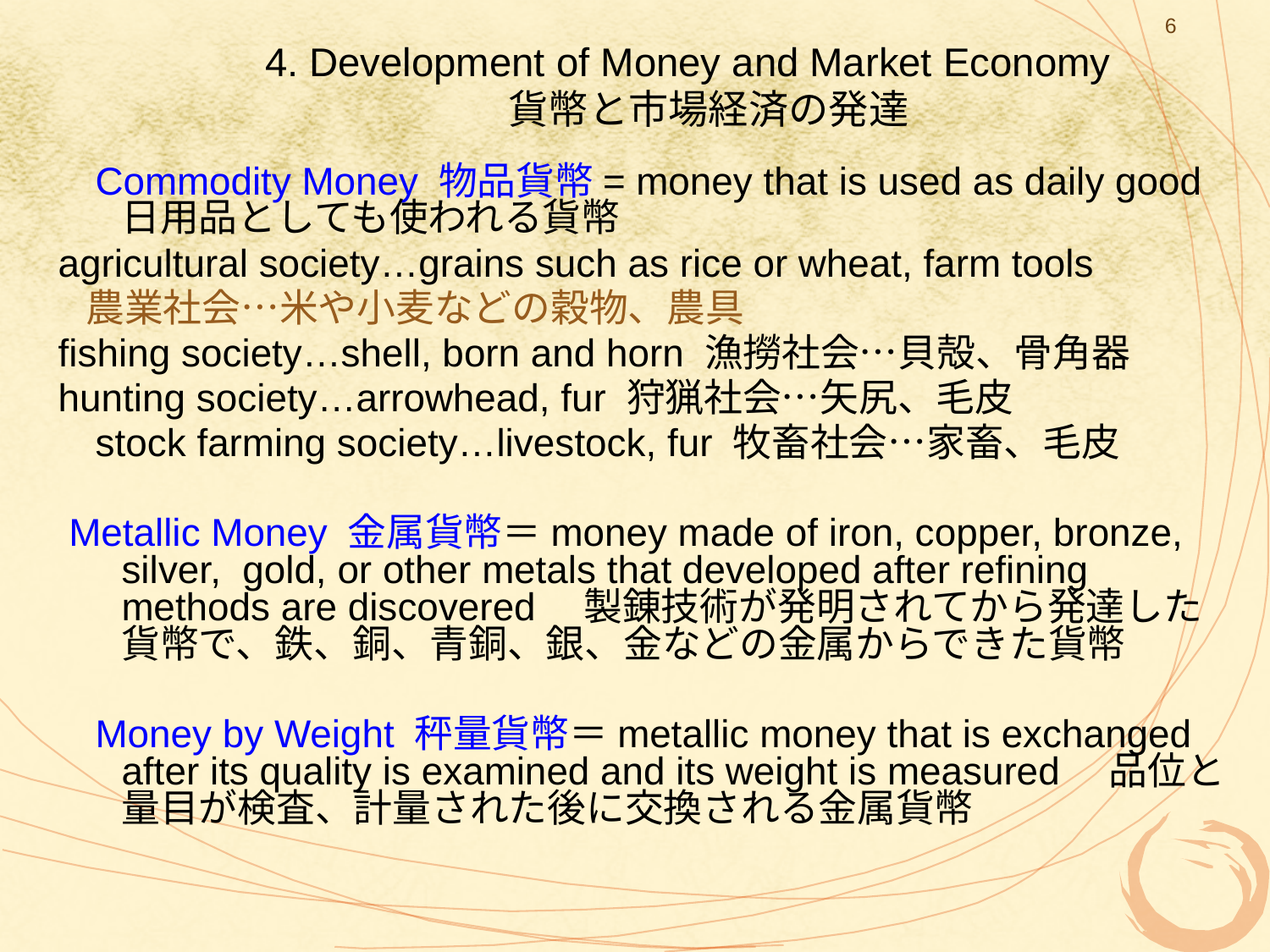

6
# 4. Development of Money and Market Economy 貨幣と市場経済の発達
　Commodity Money 物品貨幣= money that is used as daily good 日用品としても使われる貨幣
 agricultural society…grains such as rice or wheat, farm tools
　農業社会…米や小麦などの穀物、農具
 fishing society…shell, born and horn 漁撈社会…貝殻、骨角器
 hunting society…arrowhead, fur 狩猟社会…矢尻、毛皮
　stock farming society…livestock, fur 牧畜社会…家畜、毛皮

  Metallic Money 金属貨幣＝money made of iron, copper, bronze, silver,  gold, or other metals that developed after refining methods are discovered　製錬技術が発明されてから発達した貨幣で、鉄、銅、青銅、銀、金などの金属からできた貨幣

　Money by Weight 秤量貨幣＝metallic money that is exchanged after its quality is examined and its weight is measured　品位と量目が検査、計量された後に交換される金属貨幣